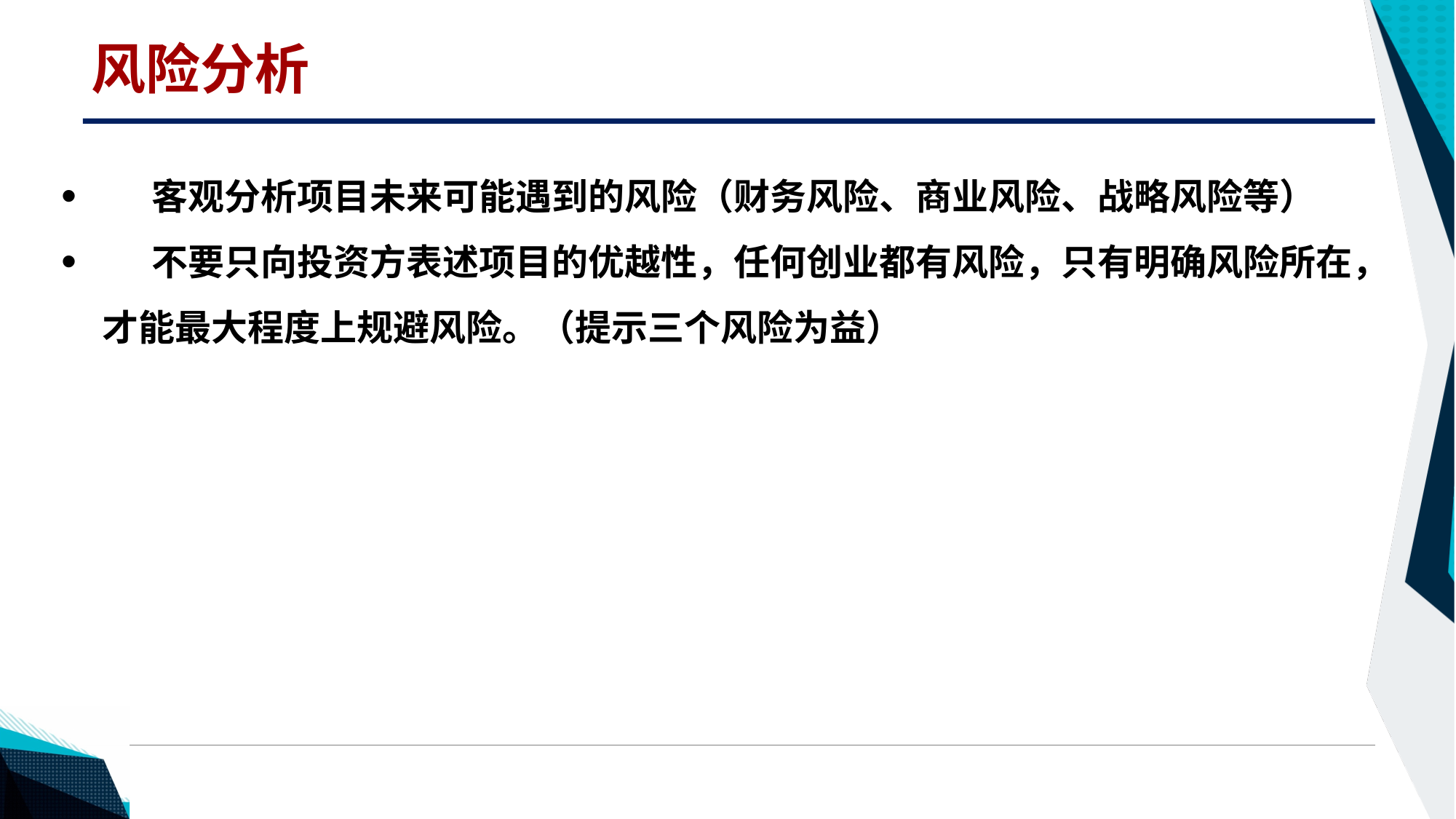

# 风险分析
     客观分析项目未来可能遇到的风险（财务风险、商业风险、战略风险等）
     不要只向投资方表述项目的优越性，任何创业都有风险，只有明确风险所在，才能最大程度上规避风险。（提示三个风险为益）